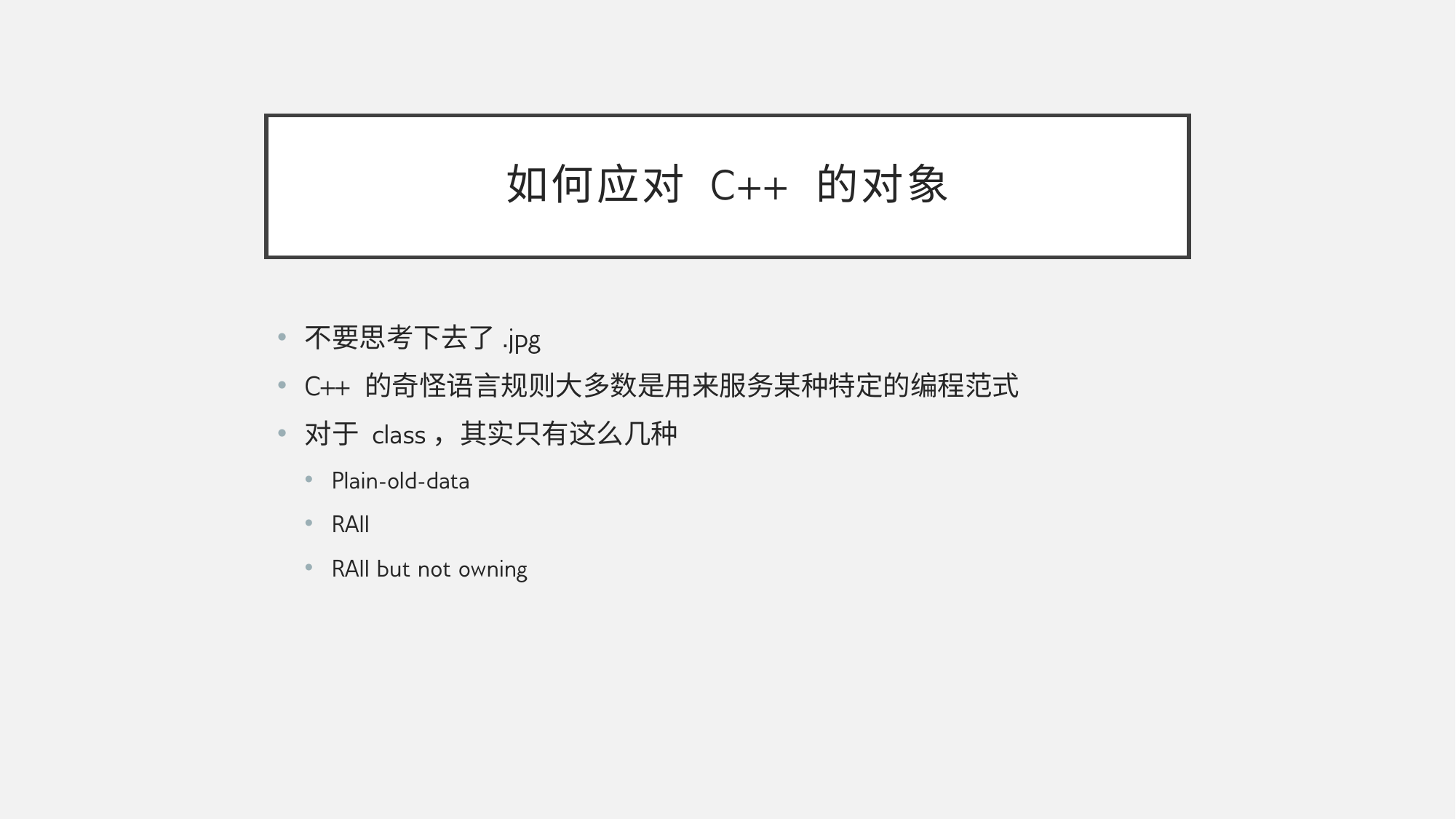

# 如何应对 C++ 的对象
不要思考下去了.jpg
C++ 的奇怪语言规则大多数是用来服务某种特定的编程范式
对于 class，其实只有这么几种
Plain-old-data
RAII
RAII but not owning